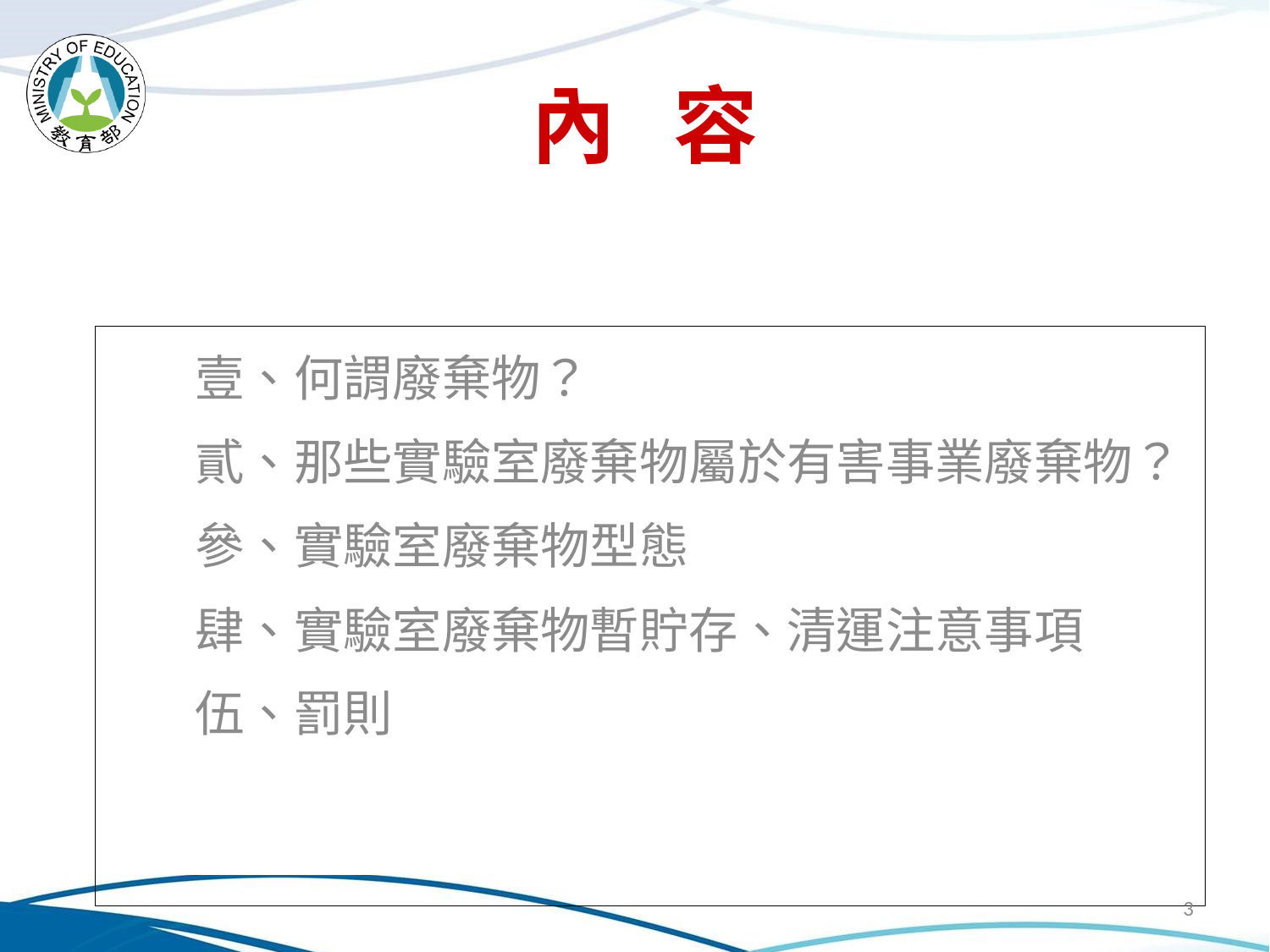

內   容
壹、何謂廢棄物？
貳、那些實驗室廢棄物屬於有害事業廢棄物？
參、實驗室廢棄物型態
肆、實驗室廢棄物暫貯存、清運注意事項
伍、罰則

3